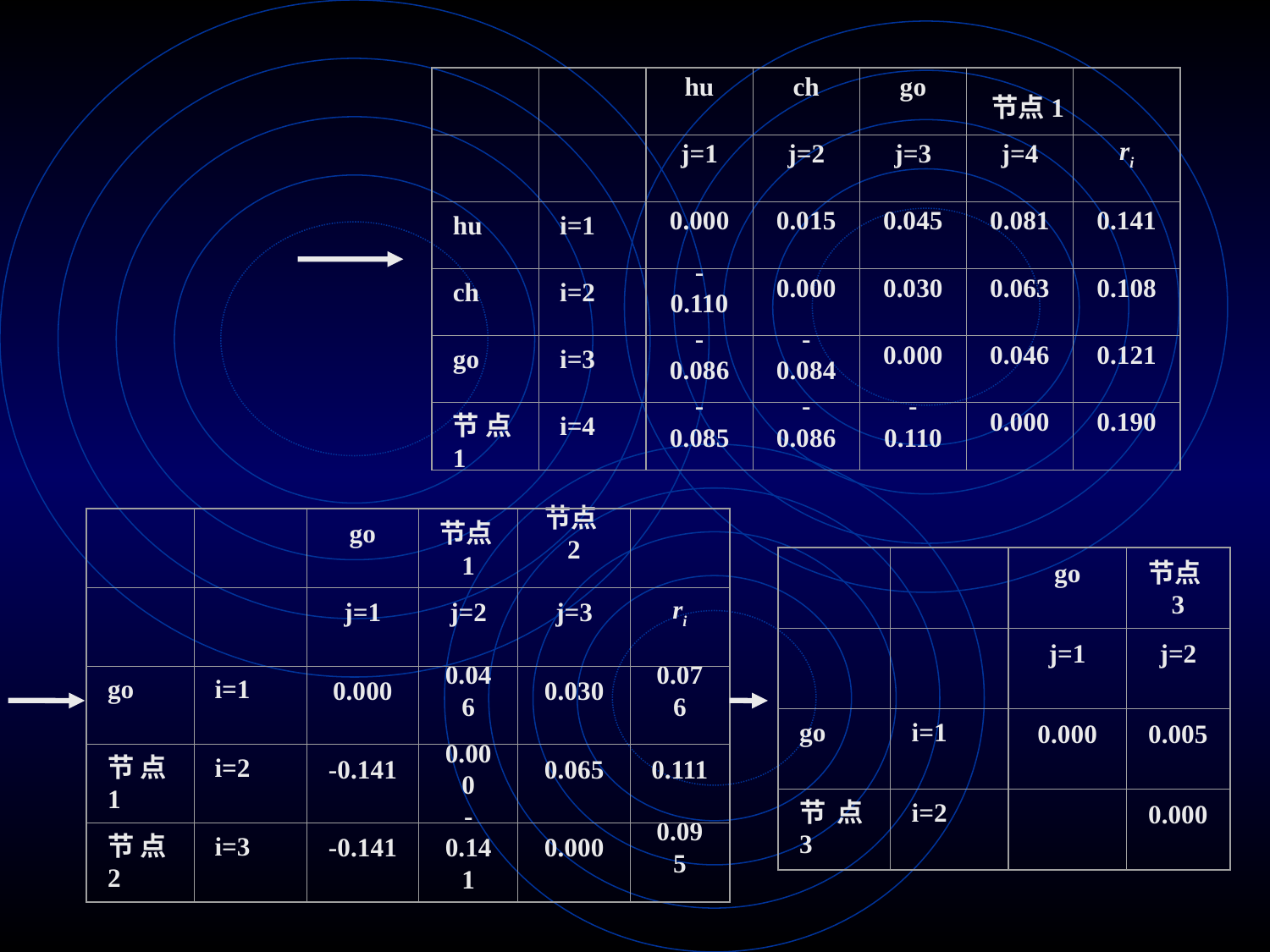

hu

ch

go

节点1

j=1

j=2

j=3

j=4

ri

hu

i=1

0.000

0.015

0.045

0.081

0.141

ch

i=2

-0.110

0.000

0.030

0.063

0.108

go

i=3

-0.086

-0.084

0.000

0.046

0.121

节点1

i=4

-0.085

-0.086

-0.110

0.000

0.190

go

节点1

节点2

j=1

j=2

j=3

ri

go

i=1

0.000

0.046

0.030

0.076

节点1

i=2

-0.141

0.000

0.065

0.111

节点2

i=3

-0.141

-0.141

0.000

0.095

go

节点3

j=1

j=2

go

i=1

0.000

0.005

节点3

i=2

0.000